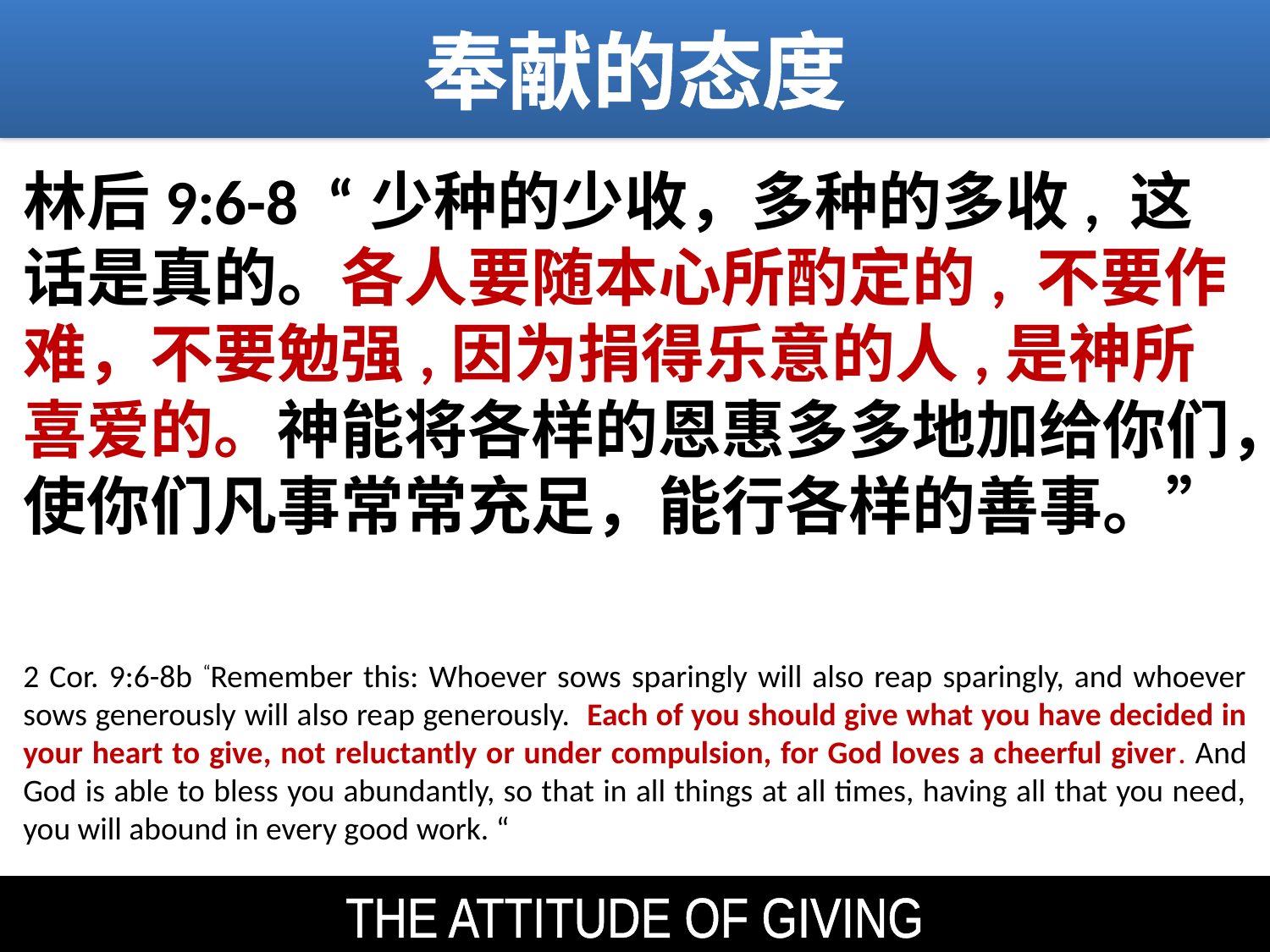

奉献的态度
林后9:6-8  “少种的少收，多种的多收, 这话是真的。各人要随本心所酌定的, 不要作难，不要勉强,因为捐得乐意的人,是神所喜爱的。神能将各样的恩惠多多地加给你们，使你们凡事常常充足，能行各样的善事。”

2 Cor. 9:6-8b “Remember this: Whoever sows sparingly will also reap sparingly, and whoever sows generously will also reap generously.  Each of you should give what you have decided in your heart to give, not reluctantly or under compulsion, for God loves a cheerful giver. And God is able to bless you abundantly, so that in all things at all times, having all that you need, you will abound in every good work. “
THE ATTITUDE OF GIVING